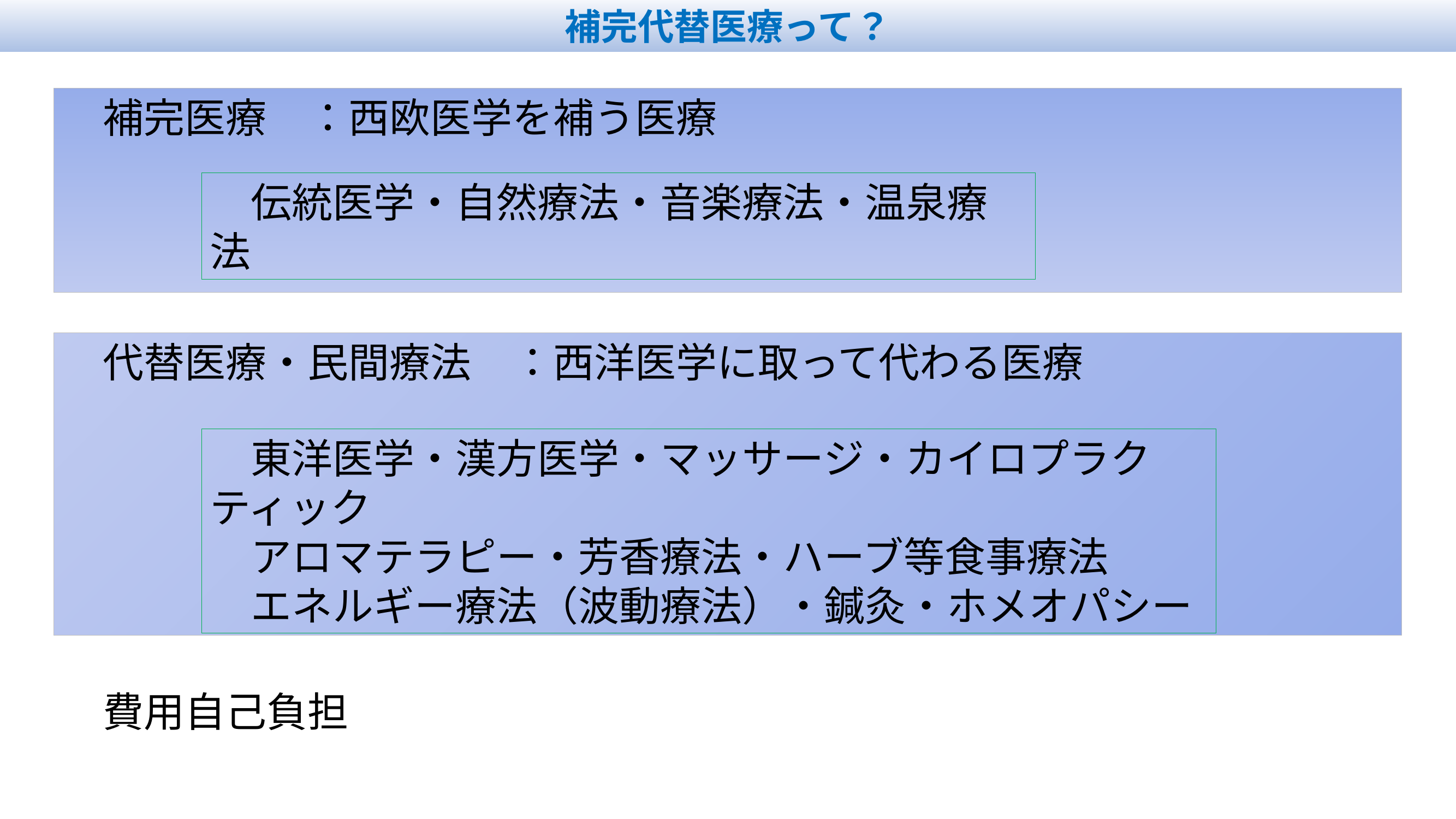

補完代替医療って？
　補完医療　：西欧医学を補う医療

　伝統医学・自然療法・音楽療法・温泉療法
　代替医療・民間療法　：西洋医学に取って代わる医療

　東洋医学・漢方医学・マッサージ・カイロプラクティック
　アロマテラピー・芳香療法・ハーブ等食事療法
　エネルギー療法（波動療法）・鍼灸・ホメオパシー
　費用自己負担